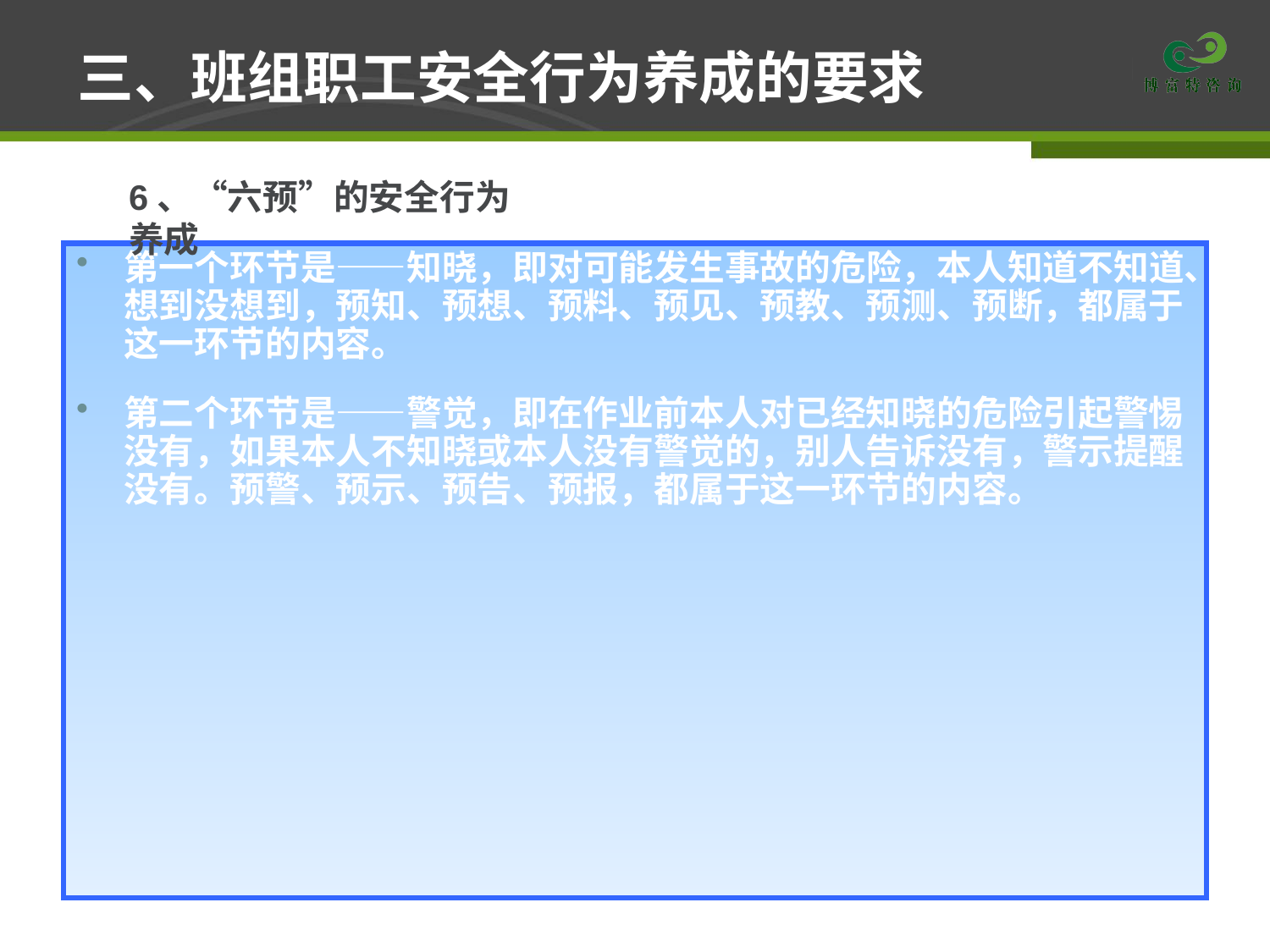

# 三、班组职工安全行为养成的要求
6、“六预”的安全行为养成
第一个环节是——知晓，即对可能发生事故的危险，本人知道不知道、想到没想到，预知、预想、预料、预见、预教、预测、预断，都属于这一环节的内容。
第二个环节是——警觉，即在作业前本人对已经知晓的危险引起警惕没有，如果本人不知晓或本人没有警觉的，别人告诉没有，警示提醒没有。预警、预示、预告、预报，都属于这一环节的内容。
70